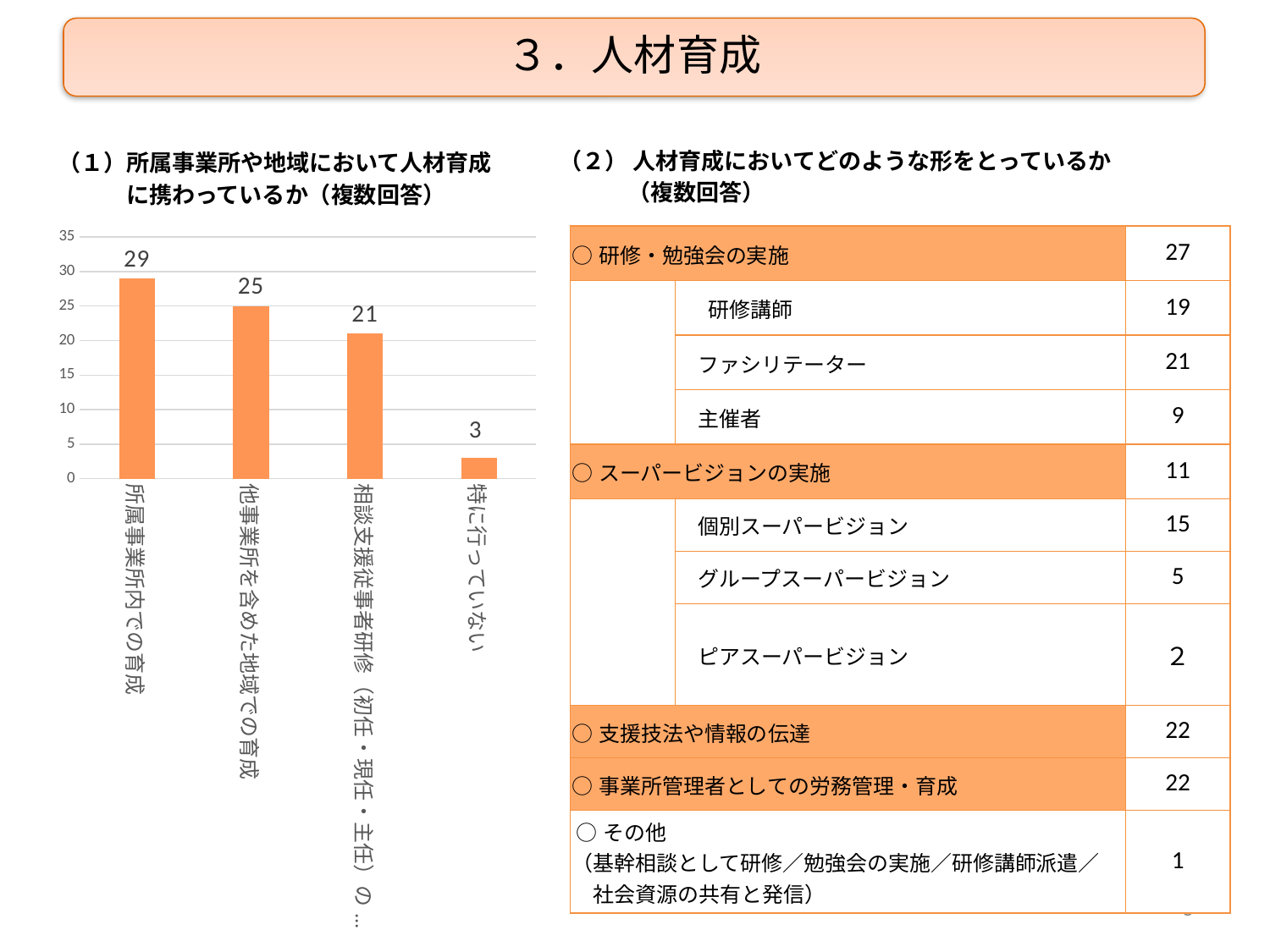

３．人材育成
（１）所属事業所や地域において人材育成
　　　に携わっているか（複数回答）
（２） 人材育成においてどのような形をとっているか
　　　（複数回答）

### Chart

| Category |  |
|---|---|
| 所属事業所内での育成 | 29.0 |
| 他事業所を含めた地域での育成 | 25.0 |
| 相談支援従事者研修（初任・現任・主任）の講師・ファシリテーター | 21.0 |
| 特に行っていない | 3.0 |
| ○研修・勉強会の実施 |  | 27 |
| --- | --- | --- |
|  | 研修講師 | 19 |
|  | ファシリテーター | 21 |
|  | 主催者 | 9 |
| ○スーパービジョンの実施 |  | 11 |
|  | 個別スーパービジョン | 15 |
|  | グループスーパービジョン | 5 |
|  | ピアスーパービジョン | ２ |
| ○支援技法や情報の伝達 |  | 22 |
| ○事業所管理者としての労務管理・育成 |  | 22 |
| ○その他 （基幹相談として研修／勉強会の実施／研修講師派遣／ 　社会資源の共有と発信） |  | 1 |
5